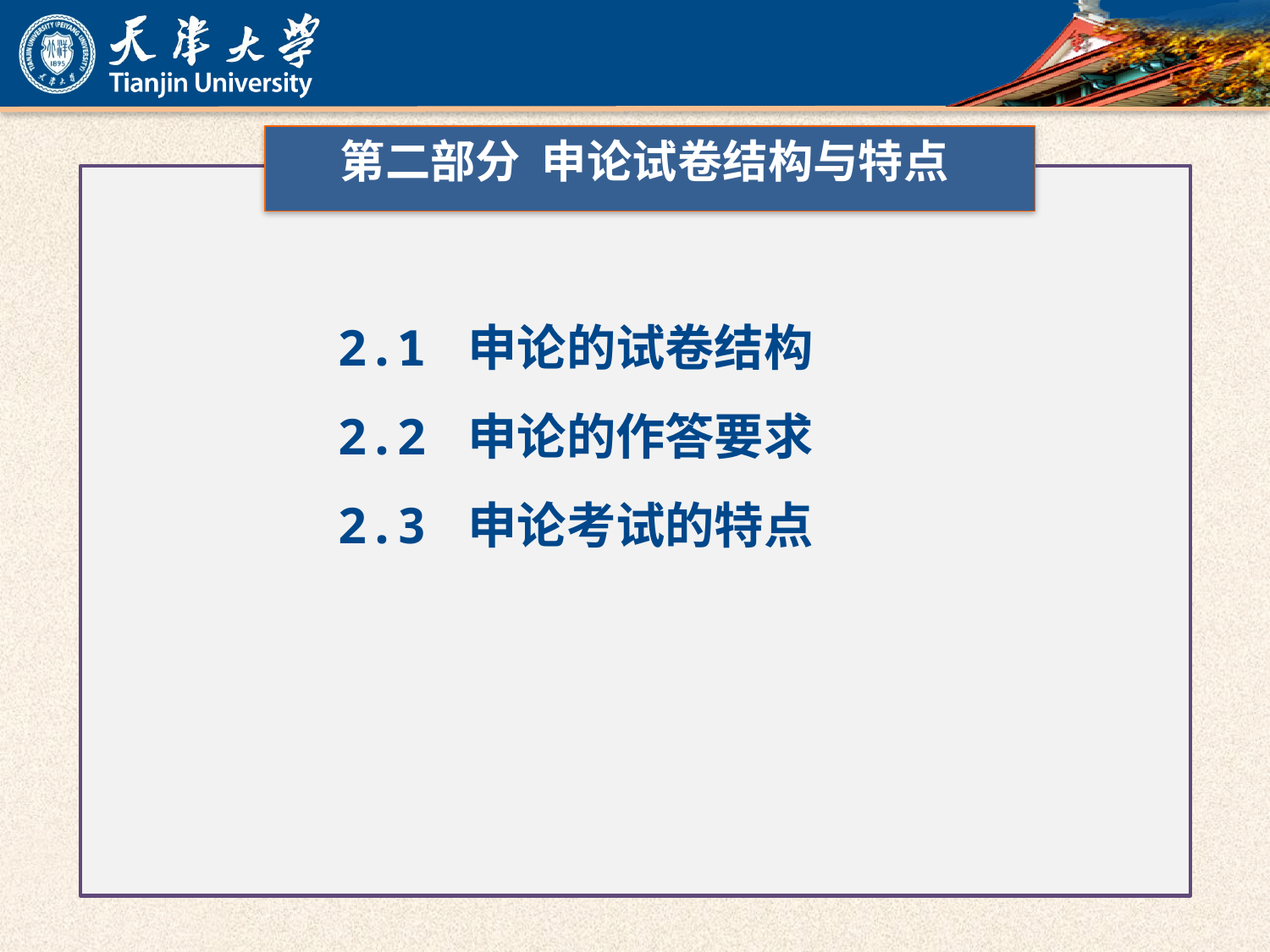

第二部分  申论试卷结构与特点

2.1 申论的试卷结构
2.2 申论的作答要求
2.3 申论考试的特点